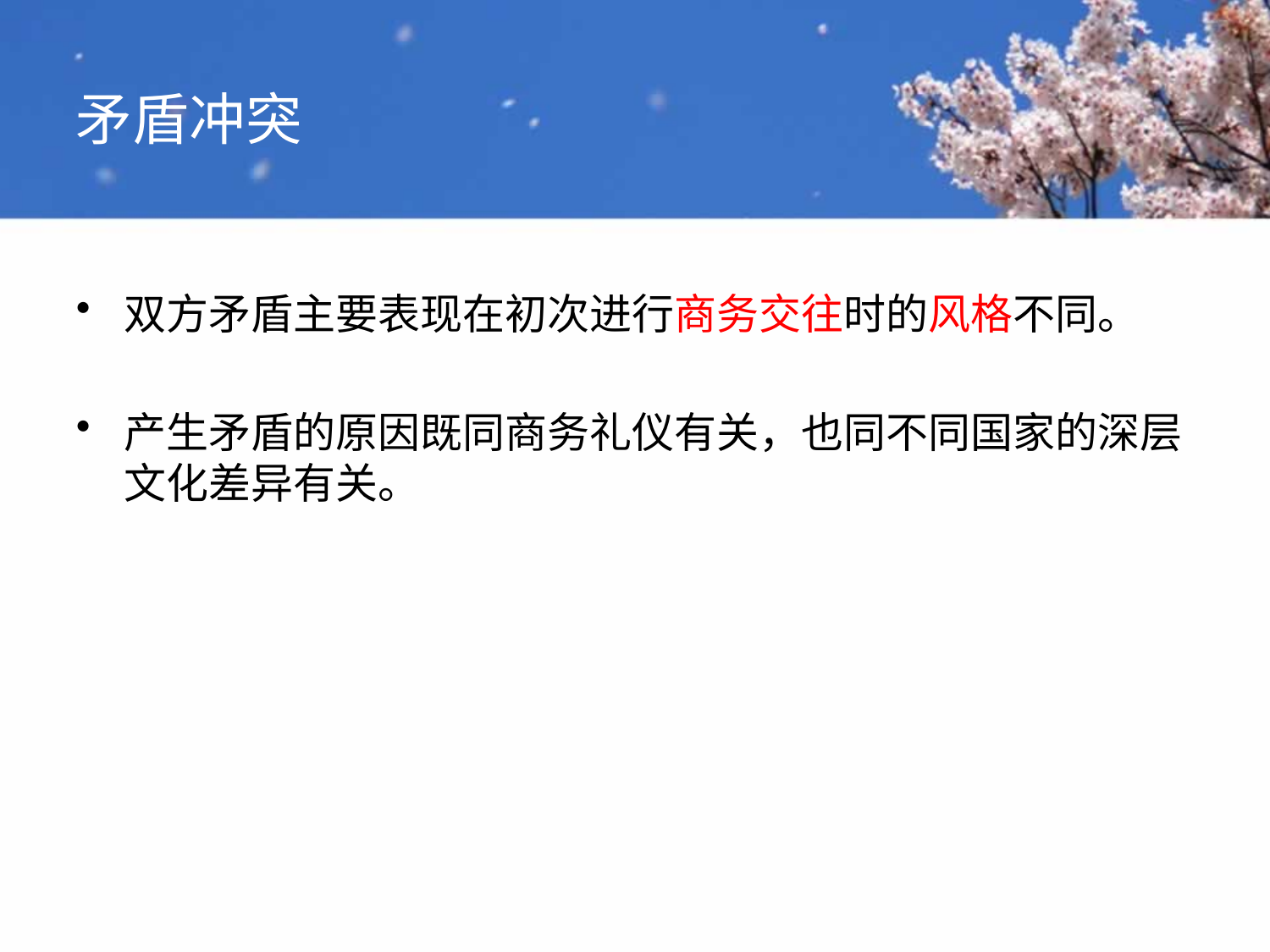

# 矛盾冲突

双方矛盾主要表现在初次进行商务交往时的风格不同。

产生矛盾的原因既同商务礼仪有关，也同不同国家的深层文化差异有关。